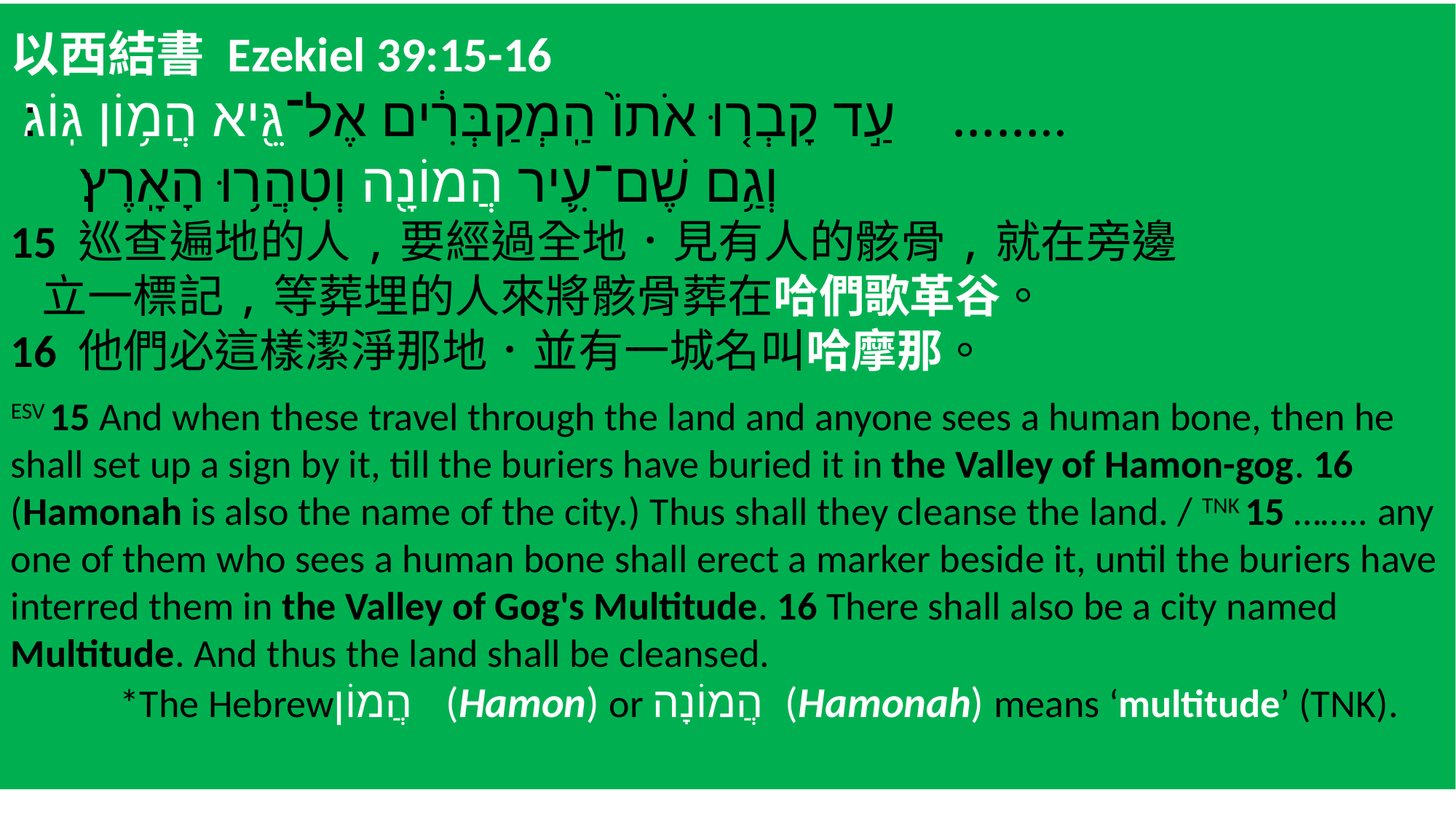

以西結書 Ezekiel 39:15-16
 עַ֣ד קָבְר֤וּ אֹתוֹ֙ הַֽמְקַבְּרִ֔ים אֶל־גֵּ֖יא הֲמ֥וֹן גּֽוֹג׃    ……..
 וְגַ֥ם שֶׁם־עִ֛יר הֲמוֹנָ֖ה וְטִהֲר֥וּ הָאָֽרֶץ׃
15 巡查遍地的人,要經過全地．見有人的骸骨,就在旁邊
  立一標記,等葬埋的人來將骸骨葬在哈們歌革谷。
16 他們必這樣潔淨那地．並有一城名叫哈摩那。

ESV 15 And when these travel through the land and anyone sees a human bone, then he shall set up a sign by it, till the buriers have buried it in the Valley of Hamon-gog. 16 (Hamonah is also the name of the city.) Thus shall they cleanse the land. / TNK 15 …….. any one of them who sees a human bone shall erect a marker beside it, until the buriers have interred them in the Valley of Gog's Multitude. 16 There shall also be a city named Multitude. And thus the land shall be cleansed.
	*The Hebrewהֲמוֹן   (Hamon) or הֲמוֹנָה  (Hamonah) means ‘multitude’ (TNK).